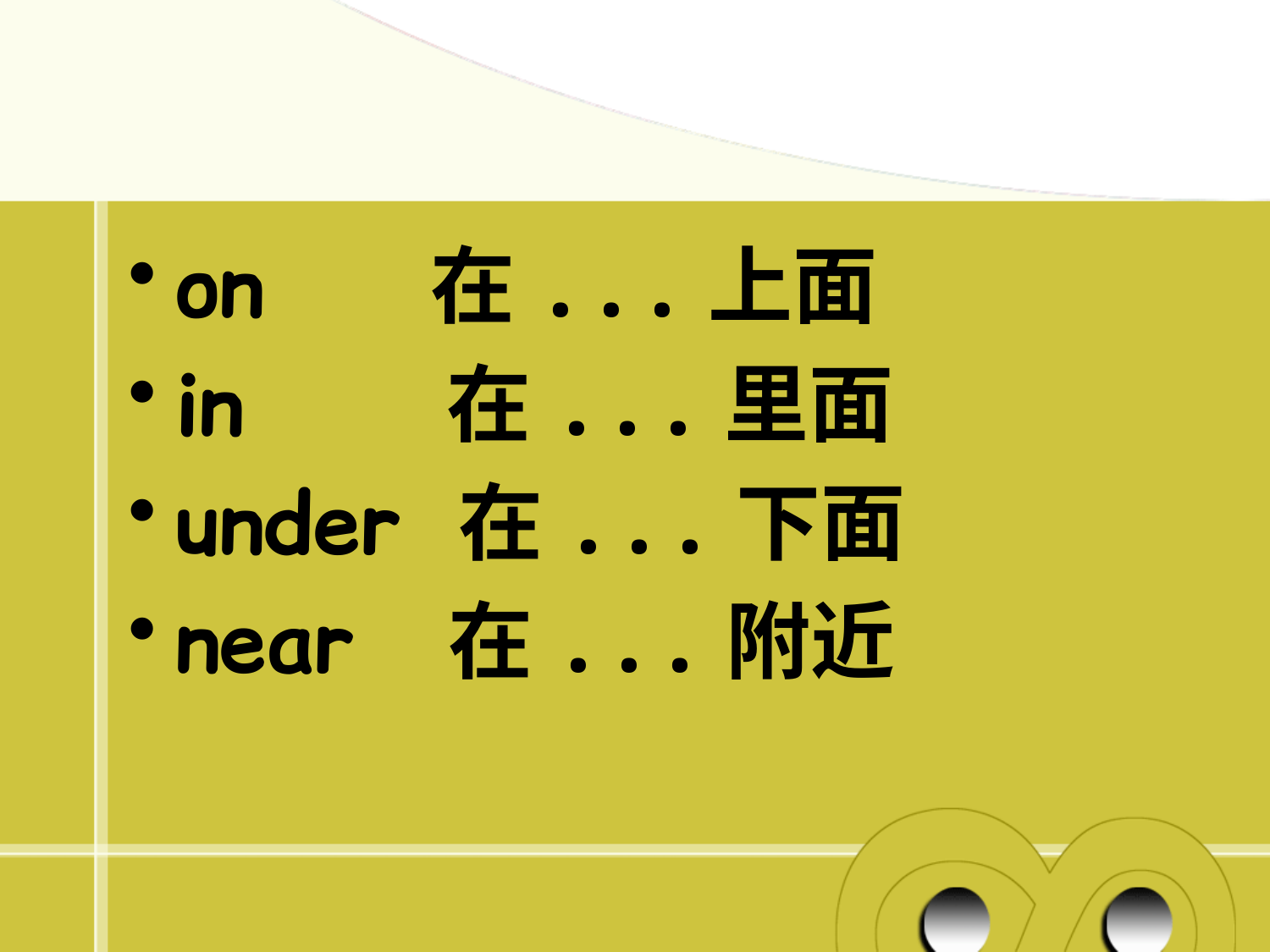

on    在...上面
in     在...里面
under 在...下面
near  在...附近